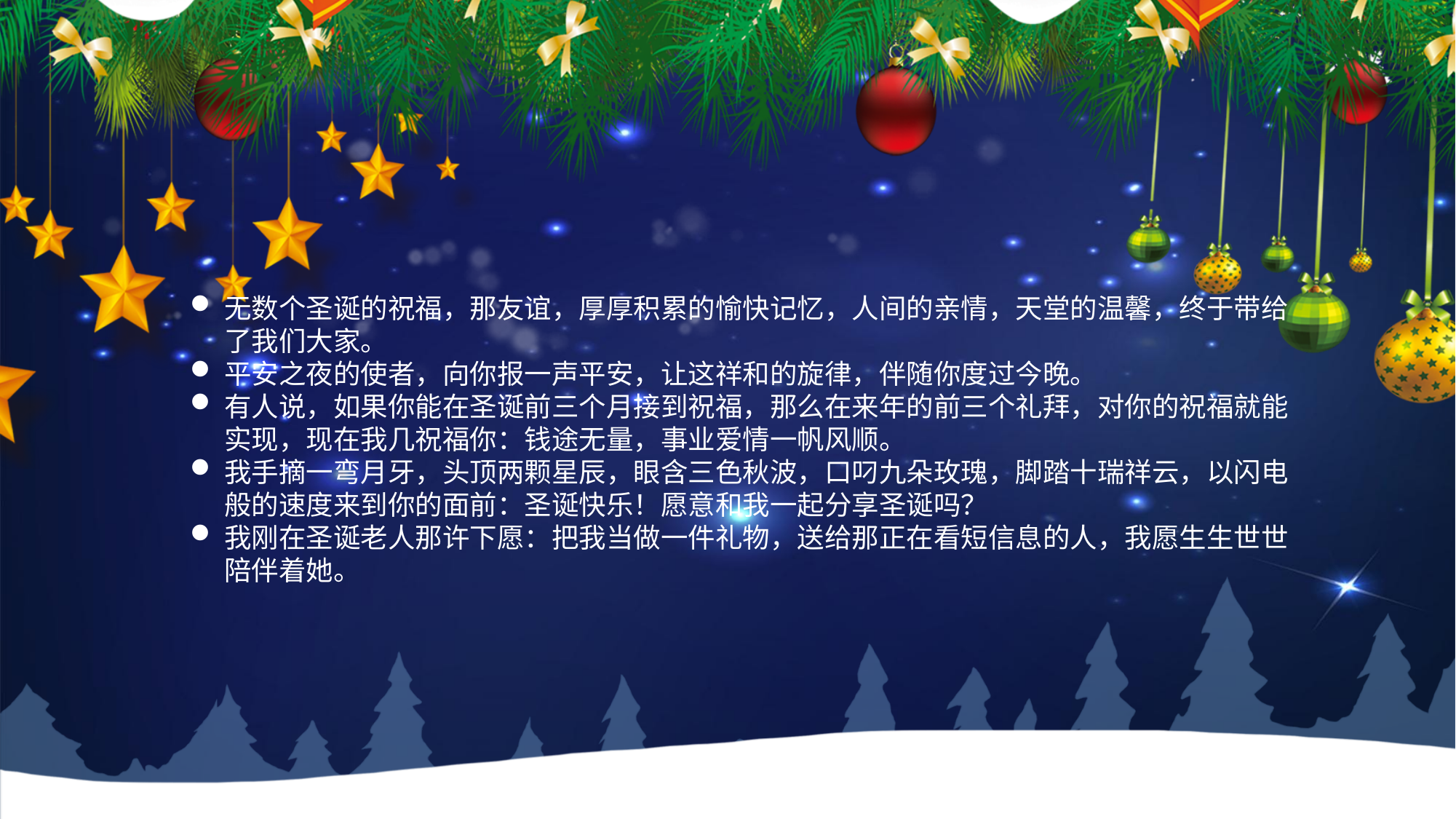

无数个圣诞的祝福，那友谊，厚厚积累的愉快记忆，人间的亲情，天堂的温馨，终于带给了我们大家。
平安之夜的使者，向你报一声平安，让这祥和的旋律，伴随你度过今晚。
有人说，如果你能在圣诞前三个月接到祝福，那么在来年的前三个礼拜，对你的祝福就能实现，现在我几祝福你：钱途无量，事业爱情一帆风顺。
我手摘一弯月牙，头顶两颗星辰，眼含三色秋波，口叼九朵玫瑰，脚踏十瑞祥云，以闪电般的速度来到你的面前：圣诞快乐！愿意和我一起分享圣诞吗？
我刚在圣诞老人那许下愿：把我当做一件礼物，送给那正在看短信息的人，我愿生生世世陪伴着她。